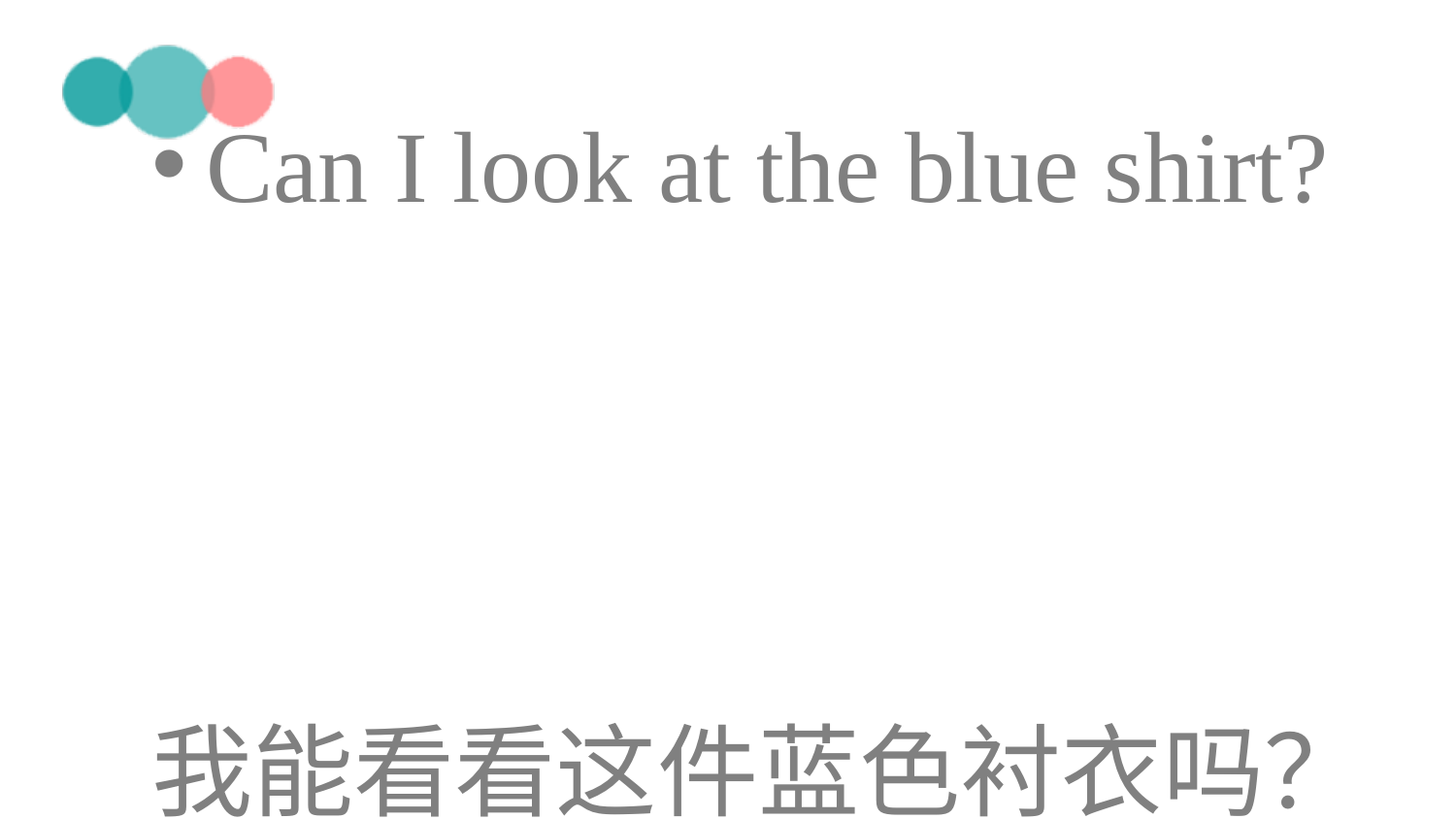

#
Can I look at the blue shirt?
我能看看这件蓝色衬衣吗？